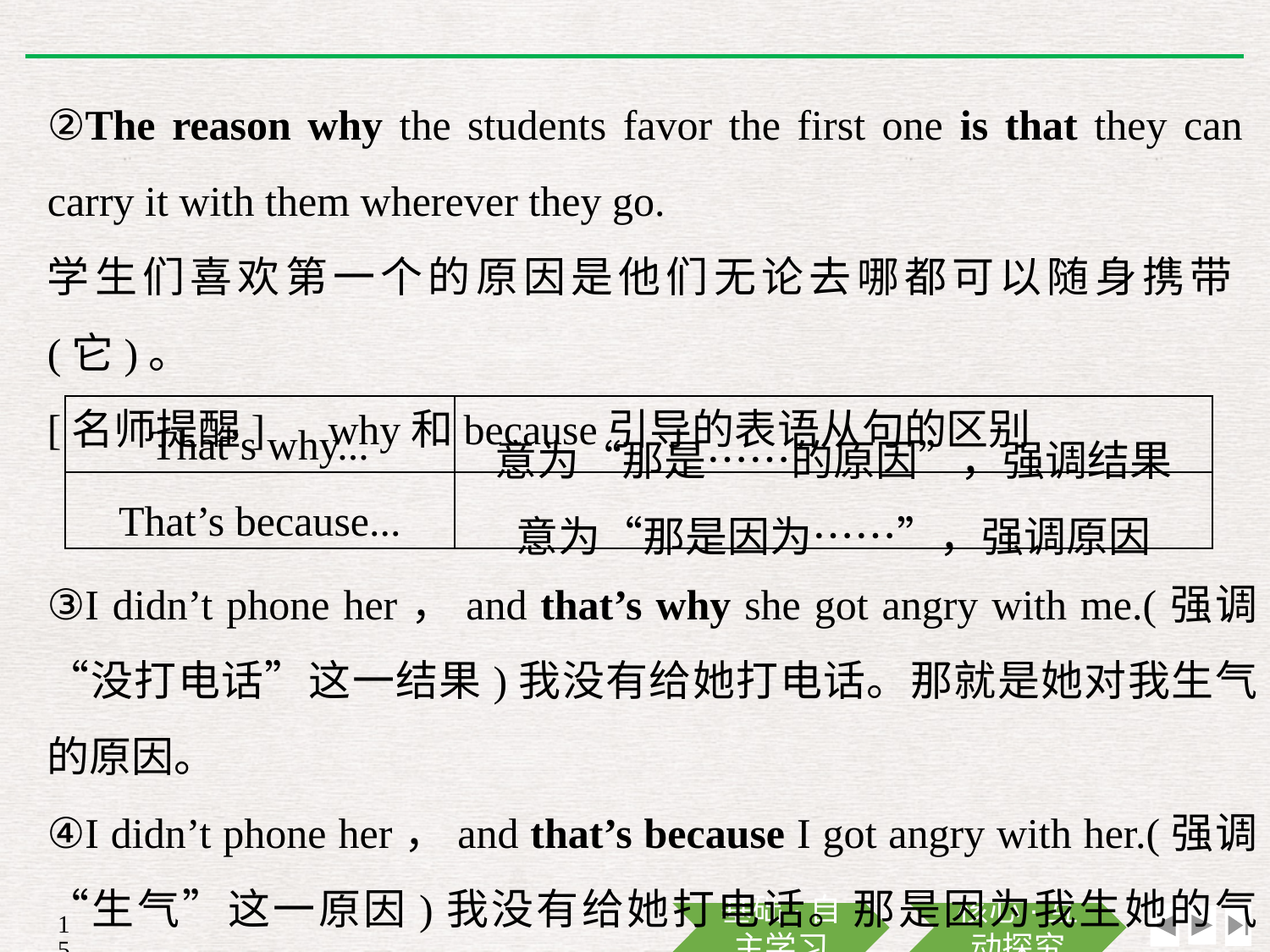

②The reason why the students favor the first one is that they can carry it with them wherever they go.
学生们喜欢第一个的原因是他们无论去哪都可以随身携带(它)。
[名师提醒]　why和because引导的表语从句的区别
| That’s why... | 意为“那是……的原因”，强调结果 |
| --- | --- |
| That’s because... | 意为“那是因为……”，强调原因 |
③I didn’t phone her，and that’s why she got angry with me.(强调“没打电话”这一结果)我没有给她打电话。那就是她对我生气的原因。
④I didn’t phone her，and that’s because I got angry with her.(强调“生气”这一原因)我没有给她打电话。那是因为我生她的气了。